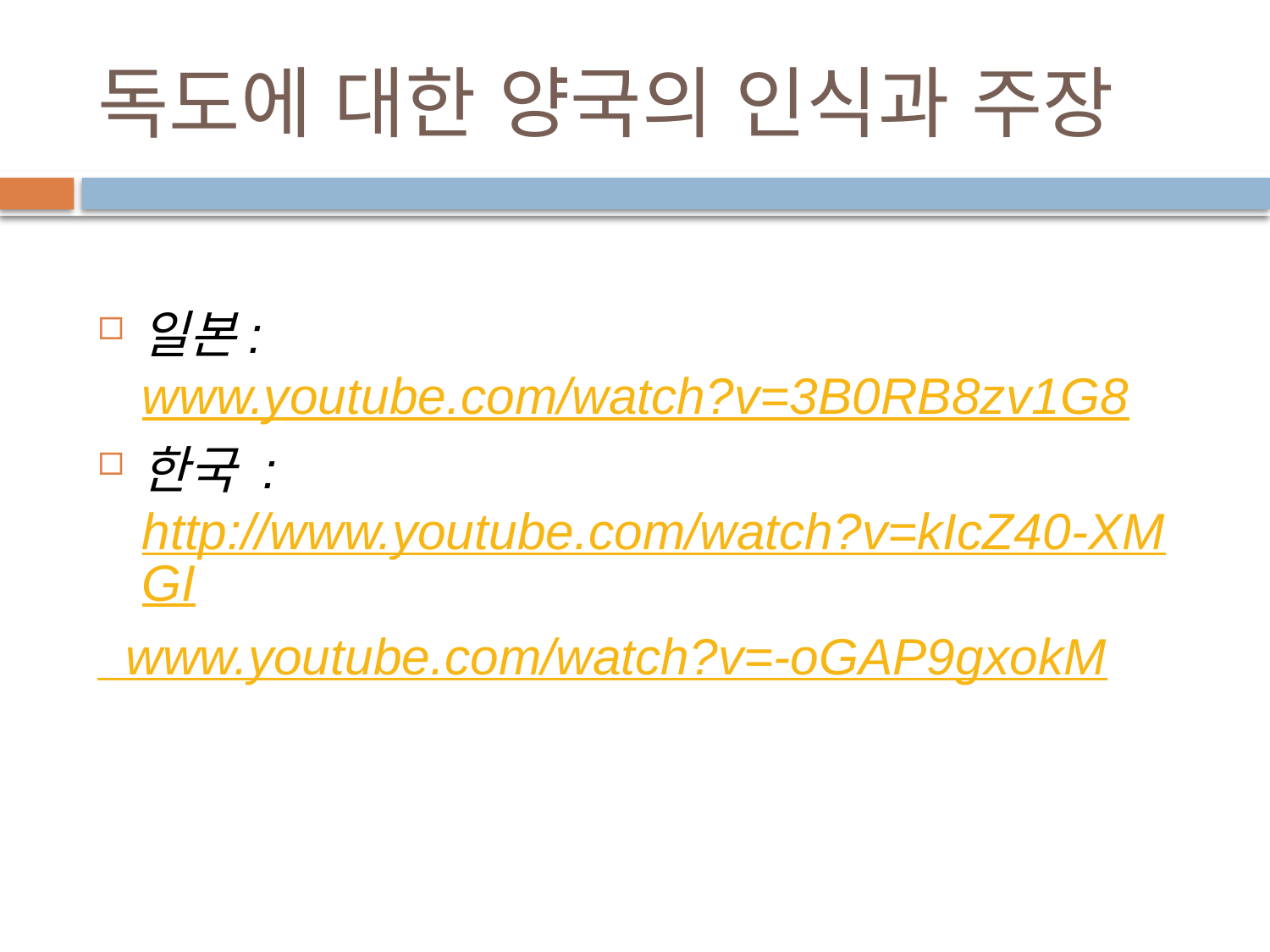

# 독도에 대한 양국의 인식과 주장

일본:www.youtube.com/watch?v=3B0RB8zv1G8
한국 : http://www.youtube.com/watch?v=kIcZ40-XMGI
  www.youtube.com/watch?v=-oGAP9gxokM